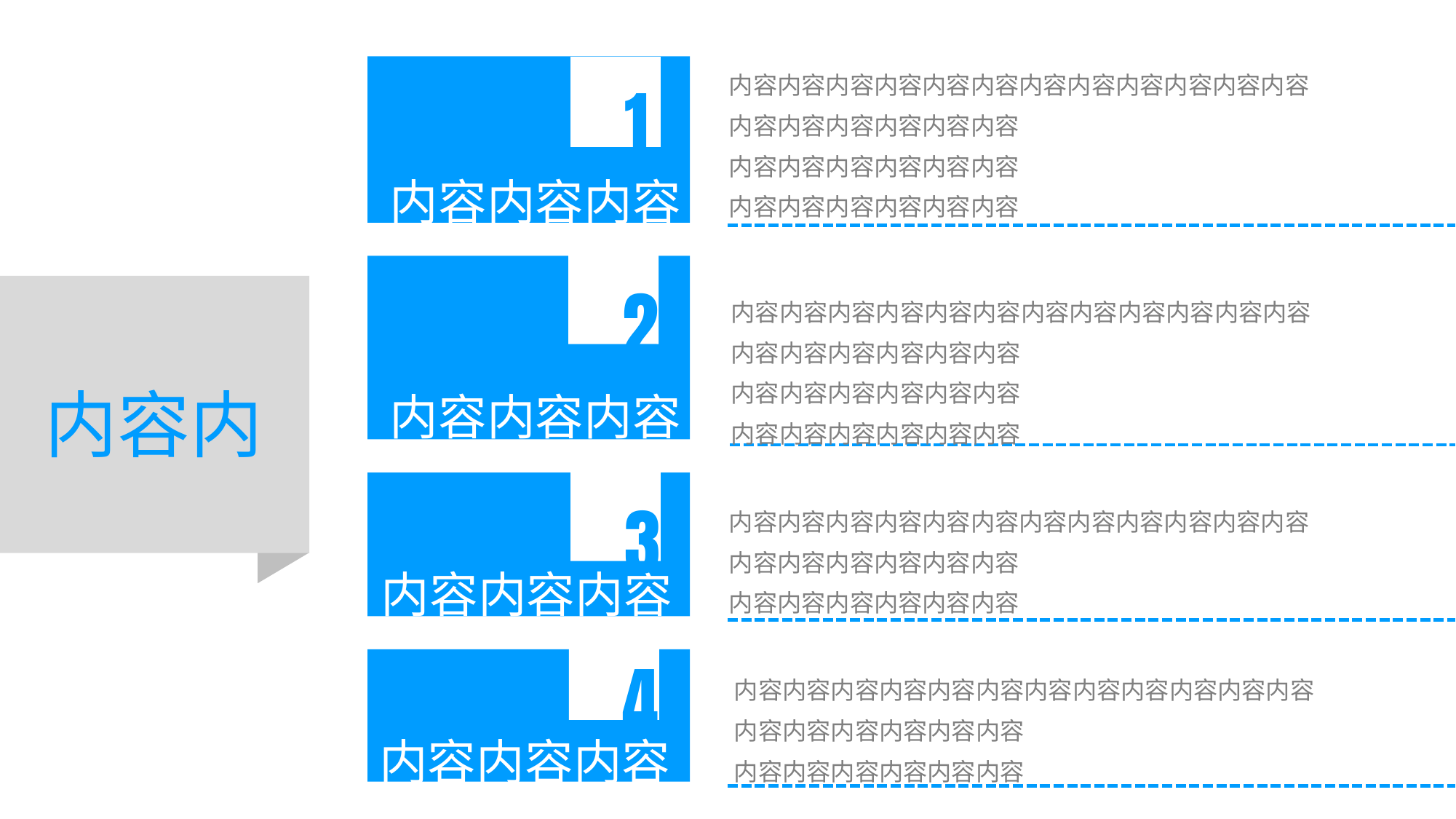

内容内容内容内容内容内容内容内容内容内容内容内容
内容内容内容内容内容内容
内容内容内容内容内容内容
内容内容内容内容内容内容

1
内容内容内容

2

内容内

内容内容内容内容内容内容内容内容内容内容内容内容
内容内容内容内容内容内容
内容内容内容内容内容内容
内容内容内容内容内容内容

内容内容内容

3
内容内容内容内容内容内容内容内容内容内容内容内容
内容内容内容内容内容内容
内容内容内容内容内容内容

内容内容内容

4

内容内容内容内容内容内容内容内容内容内容内容内容
内容内容内容内容内容内容
内容内容内容内容内容内容

内容内容内容